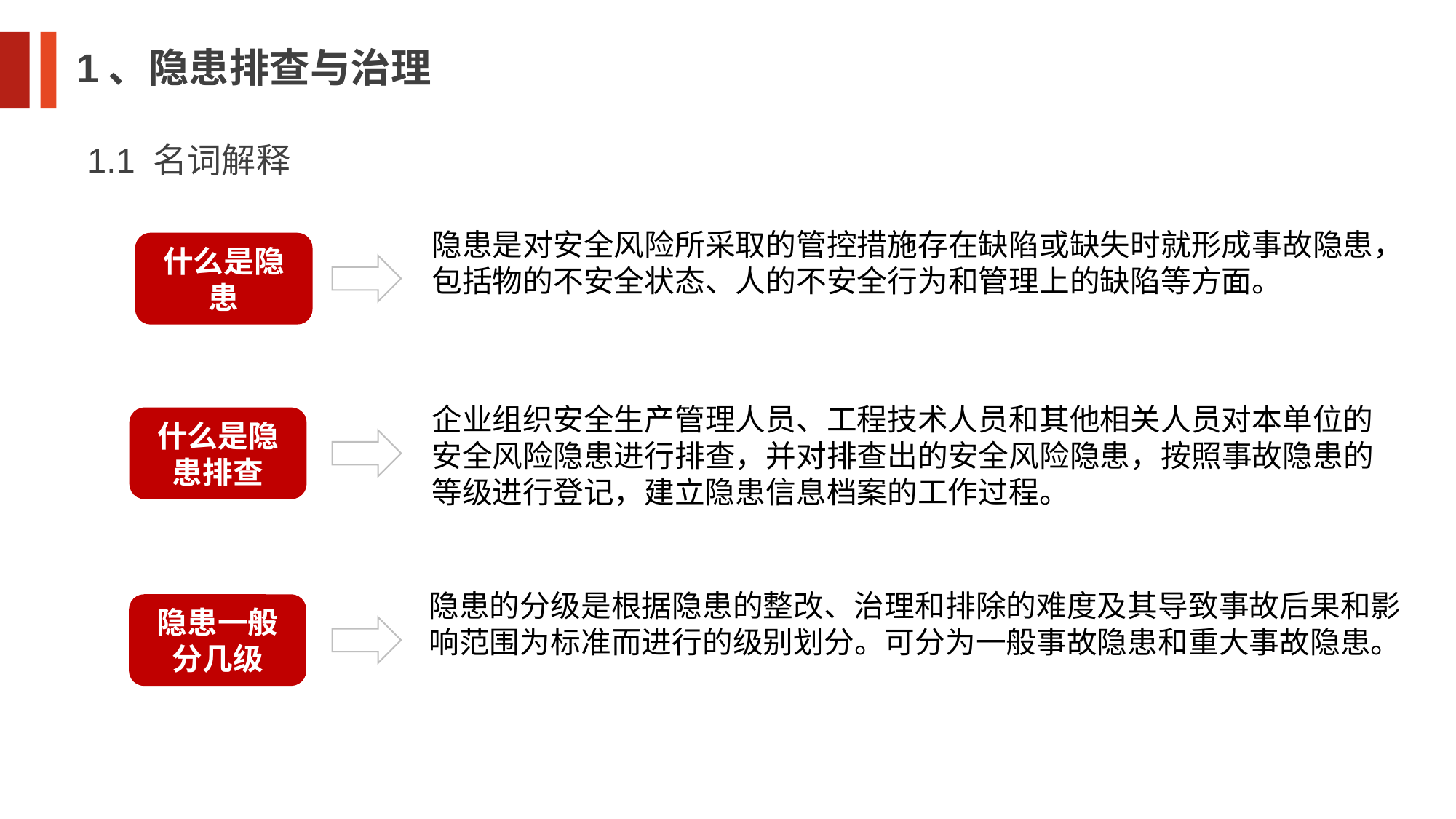

1、隐患排查与治理
1.1 名词解释
隐患是对安全风险所采取的管控措施存在缺陷或缺失时就形成事故隐患，包括物的不安全状态、人的不安全行为和管理上的缺陷等方面。
什么是隐患

企业组织安全生产管理人员、工程技术人员和其他相关人员对本单位的安全风险隐患进行排查，并对排查出的安全风险隐患，按照事故隐患的等级进行登记，建立隐患信息档案的工作过程。
什么是隐患排查

隐患的分级是根据隐患的整改、治理和排除的难度及其导致事故后果和影响范围为标准而进行的级别划分。可分为一般事故隐患和重大事故隐患。
隐患一般分几级